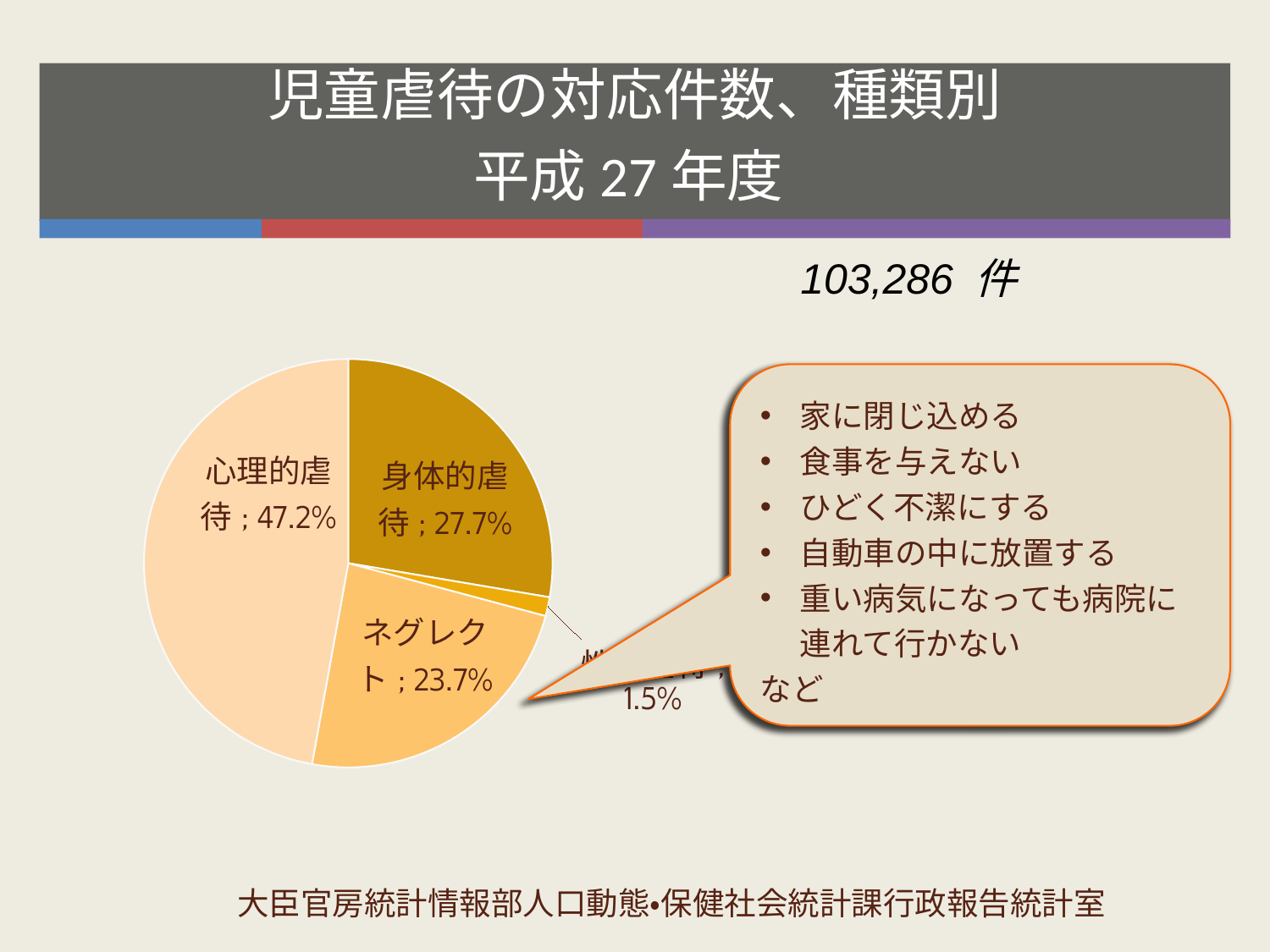

# 児童虐待の対応件数、種類別 平成27年度
103,286 件

### Chart

| Category | 件数 |
|---|---|
| 身体的虐待 | 0.277 |
| 性的虐待 | 0.015 |
| ネグレクト | 0.237 |
| 心理的虐待 | 0.472 |
家に閉じ込める
食事を与えない
ひどく不潔にする
自動車の中に放置する
重い病気になっても病院に連れて行かない
など
大臣官房統計情報部人口動態・保健社会統計課行政報告統計室